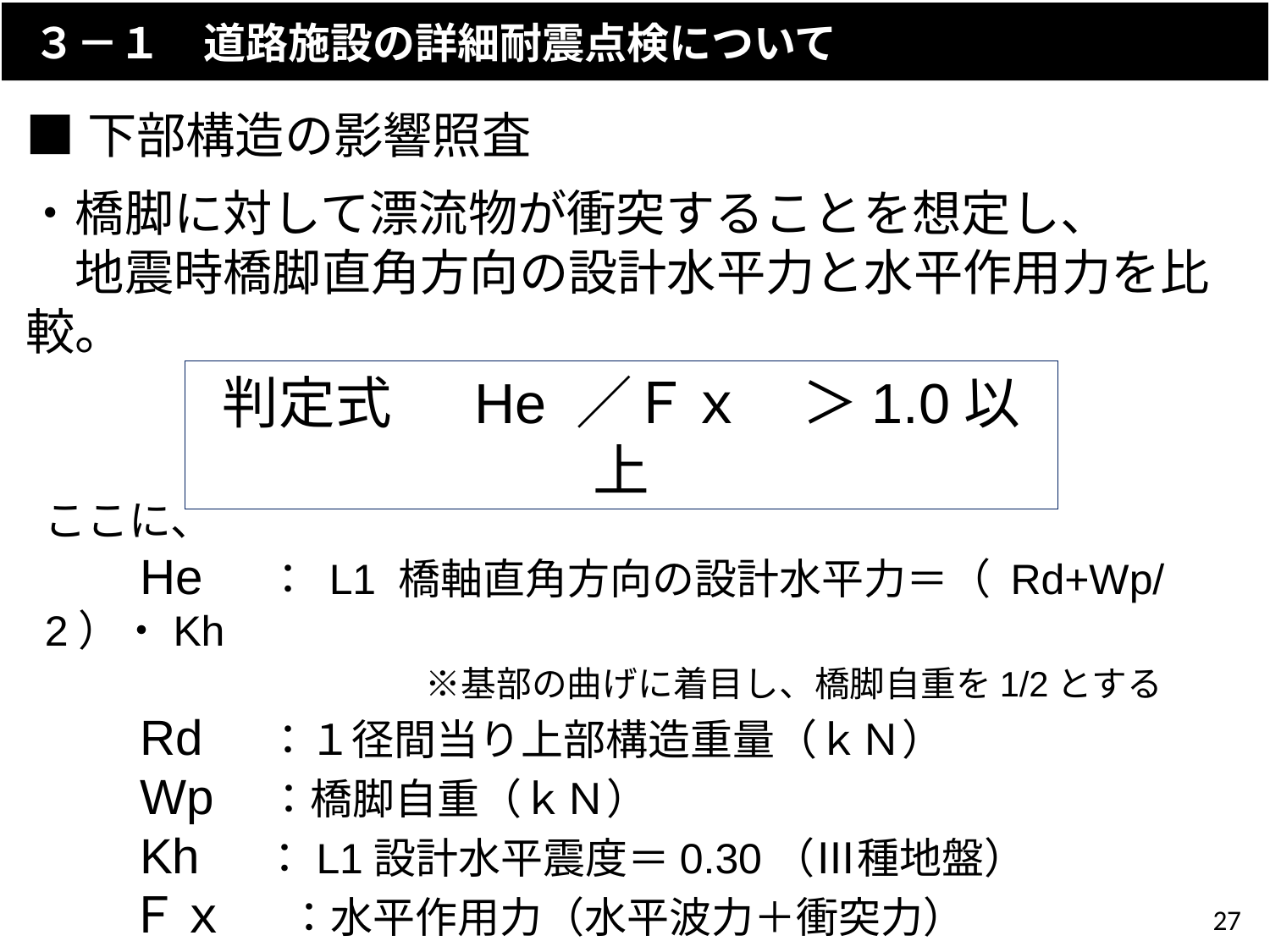

３－１　道路施設の詳細耐震点検について
■下部構造の影響照査
・橋脚に対して漂流物が衝突することを想定し、
　地震時橋脚直角方向の設計水平力と水平作用力を比較。
判定式　 He ／Ｆｘ　＞1.0以上
ここに、
　　He 　： L1 橋軸直角方向の設計水平力＝（ Rd+Wp/2）・Kh
　　　　　　　　　※基部の曲げに着目し、橋脚自重を1/2とする
　　Rd 　：１径間当り上部構造重量（ｋＮ）
　　Wp　：橋脚自重（ｋＮ）
　　Kh　 ：L1設計水平震度＝0.30（Ⅲ種地盤）
　　Ｆｘ　 ：水平作用力（水平波力＋衝突力）
27